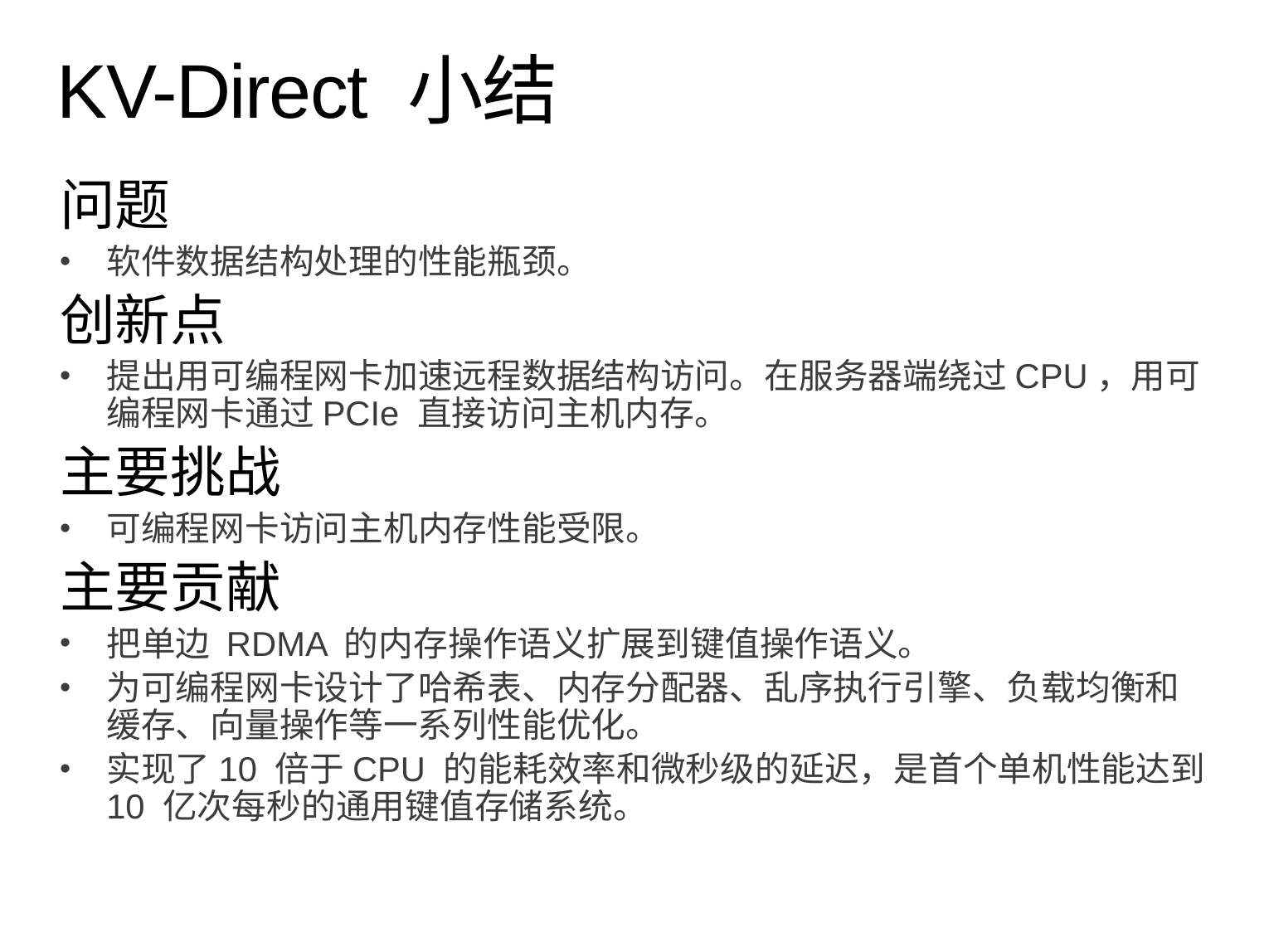

# KV-Direct 小结
问题
软件数据结构处理的性能瓶颈。
创新点
提出用可编程网卡加速远程数据结构访问。在服务器端绕过CPU，用可编程网卡通过PCIe 直接访问主机内存。
主要挑战
可编程网卡访问主机内存性能受限。
主要贡献
把单边 RDMA 的内存操作语义扩展到键值操作语义。
为可编程网卡设计了哈希表、内存分配器、乱序执行引擎、负载均衡和缓存、向量操作等一系列性能优化。
实现了10 倍于CPU 的能耗效率和微秒级的延迟，是首个单机性能达到10 亿次每秒的通用键值存储系统。